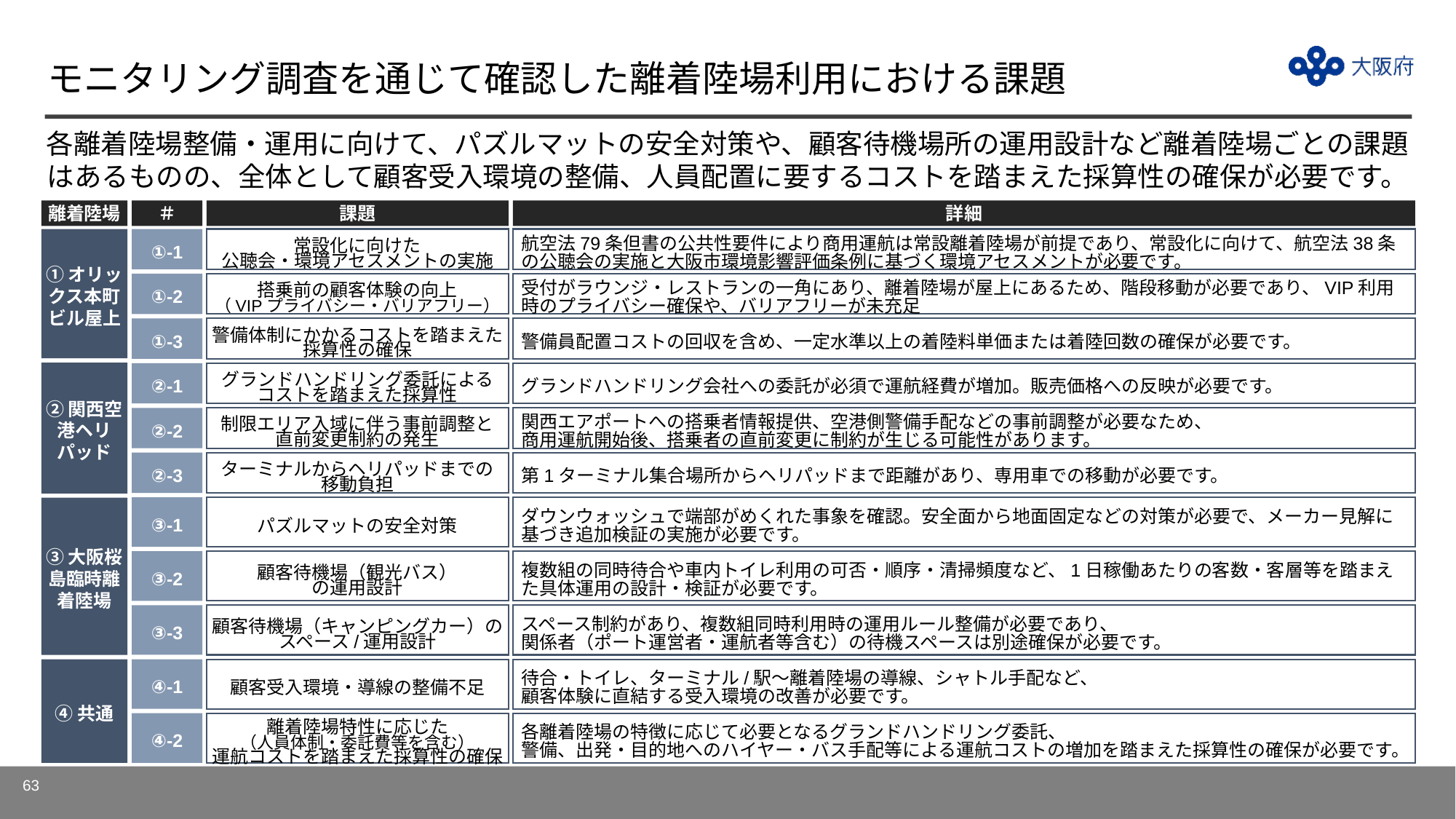

# モニタリング調査を通じて確認した離着陸場利用における課題
各離着陸場整備・運用に向けて、パズルマットの安全対策や、顧客待機場所の運用設計など離着陸場ごとの課題はあるものの、全体として顧客受入環境の整備、人員配置に要するコストを踏まえた採算性の確保が必要です。
離着陸場
＃
課題
詳細
①オリックス本町ビル屋上
①-1
常設化に向けた
公聴会・環境アセスメントの実施
航空法79条但書の公共性要件により商用運航は常設離着陸場が前提であり、常設化に向けて、航空法38条の公聴会の実施と大阪市環境影響評価条例に基づく環境アセスメントが必要です。
①-2
搭乗前の顧客体験の向上
（VIPプライバシー・バリアフリー）
受付がラウンジ・レストランの一角にあり、離着陸場が屋上にあるため、階段移動が必要であり、VIP利用時のプライバシー確保や、バリアフリーが未充足
①-3
警備体制にかかるコストを踏まえた
採算性の確保
警備員配置コストの回収を含め、一定水準以上の着陸料単価または着陸回数の確保が必要です。
②関西空港ヘリパッド
②-1
グランドハンドリング委託による
コストを踏まえた採算性
グランドハンドリング会社への委託が必須で運航経費が増加。販売価格への反映が必要です。
②-2
制限エリア入域に伴う事前調整と
直前変更制約の発生
関西エアポートへの搭乗者情報提供、空港側警備手配などの事前調整が必要なため、
商用運航開始後、搭乗者の直前変更に制約が生じる可能性があります。
②-3
ターミナルからヘリパッドまでの
移動負担
第1ターミナル集合場所からヘリパッドまで距離があり、専用車での移動が必要です。
③-1
パズルマットの安全対策
ダウンウォッシュで端部がめくれた事象を確認。安全面から地面固定などの対策が必要で、メーカー見解に基づき追加検証の実施が必要です。
③大阪桜島臨時離着陸場
③-2
顧客待機場（観光バス）
の運用設計
複数組の同時待合や車内トイレ利用の可否・順序・清掃頻度など、1日稼働あたりの客数・客層等を踏まえた具体運用の設計・検証が必要です。
③-3
顧客待機場（キャンピングカー）の
スペース/運用設計
スペース制約があり、複数組同時利用時の運用ルール整備が必要であり、
関係者（ポート運営者・運航者等含む）の待機スペースは別途確保が必要です。
④共通
④-1
顧客受入環境・導線の整備不足
待合・トイレ、ターミナル/駅～離着陸場の導線、シャトル手配など、
顧客体験に直結する受入環境の改善が必要です。
④-2
離着陸場特性に応じた
（人員体制・委託費等を含む）
運航コストを踏まえた採算性の確保
各離着陸場の特徴に応じて必要となるグランドハンドリング委託、
警備、出発・目的地へのハイヤー・バス手配等による運航コストの増加を踏まえた採算性の確保が必要です。